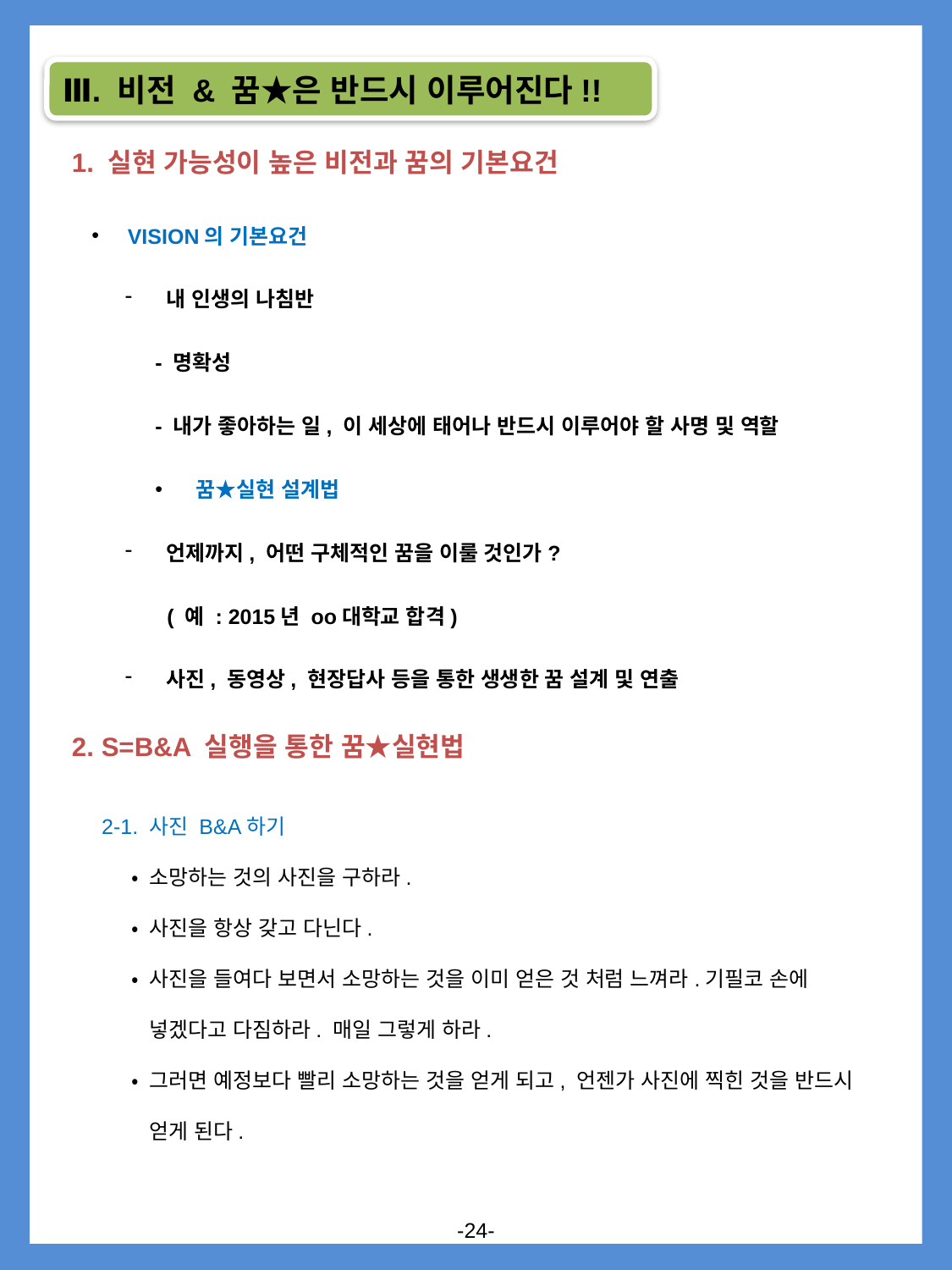

Ⅲ. 비전 & 꿈★은 반드시 이루어진다!!
1. 실현 가능성이 높은 비전과 꿈의 기본요건
 VISION의 기본요건
 내 인생의 나침반
- 명확성
- 내가 좋아하는 일, 이 세상에 태어나 반드시 이루어야 할 사명 및 역할
 꿈★실현 설계법
 언제까지, 어떤 구체적인 꿈을 이룰 것인가?
  ( 예 : 2015년 oo대학교 합격)
 사진, 동영상, 현장답사 등을 통한 생생한 꿈 설계 및 연출
2. S=B&A 실행을 통한 꿈★실현법
2-1. 사진 B&A하기
     • 소망하는 것의 사진을 구하라.
     • 사진을 항상 갖고 다닌다.
     • 사진을 들여다 보면서 소망하는 것을 이미 얻은 것 처럼 느껴라.기필코 손에 넣겠다고 다짐하라. 매일 그렇게 하라.
     • 그러면 예정보다 빨리 소망하는 것을 얻게 되고, 언젠가 사진에 찍힌 것을 반드시 얻게 된다.